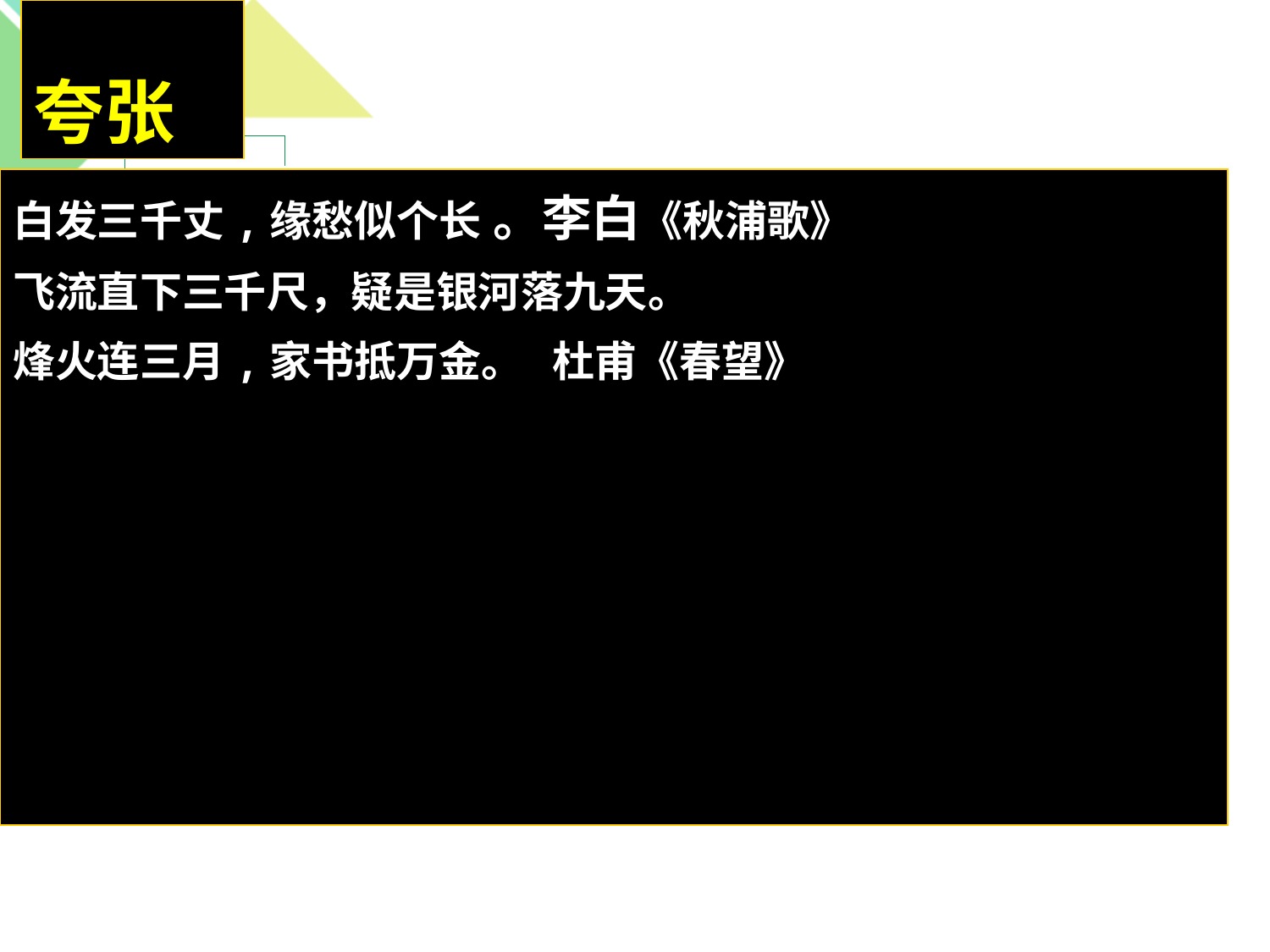

夸张
白发三千丈,缘愁似个长 。李白《秋浦歌》
飞流直下三千尺，疑是银河落九天。
烽火连三月,家书抵万金。   杜甫《春望》